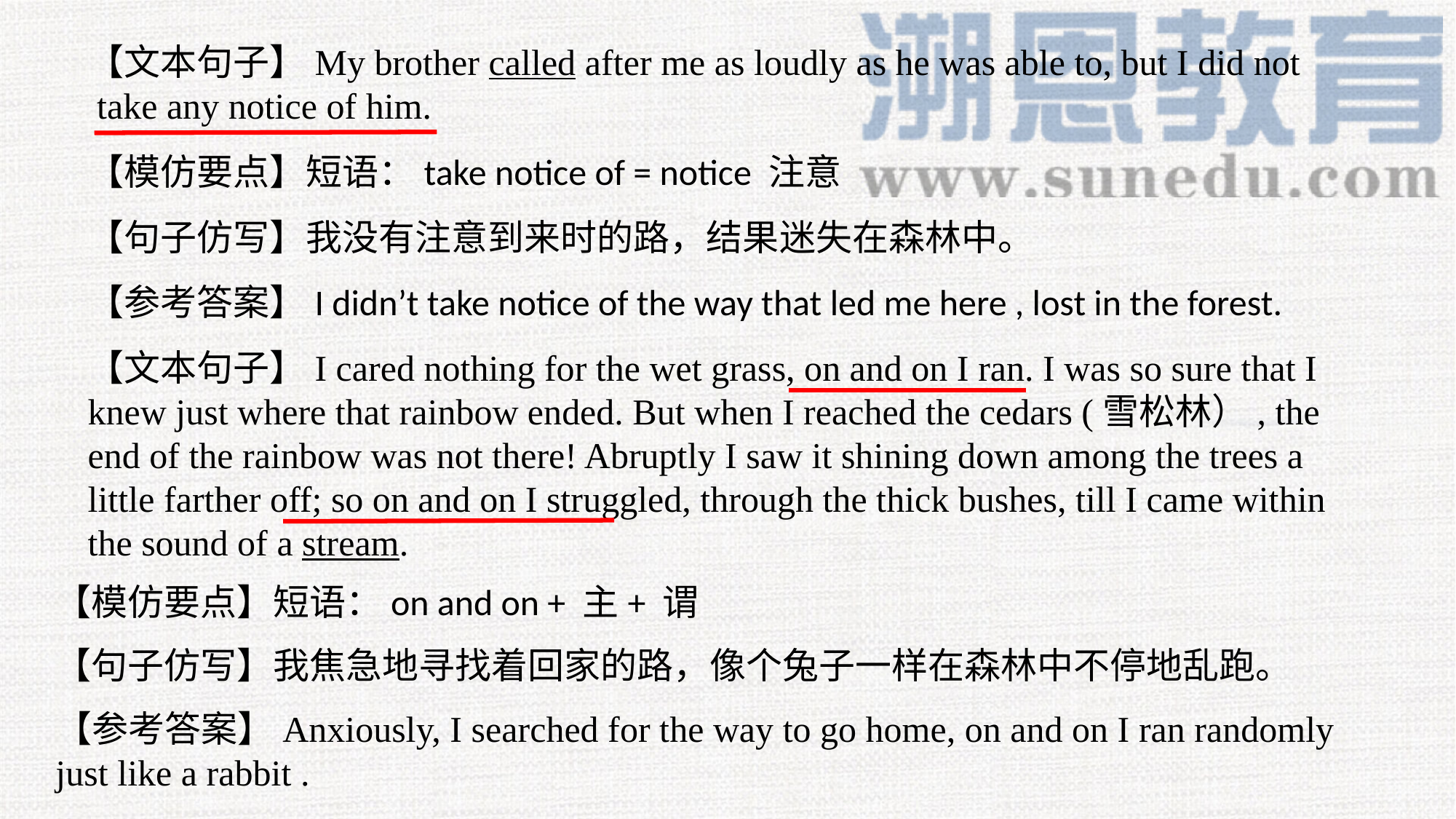

【文本句子】My brother called after me as loudly as he was able to, but I did not
 take any notice of him.
【模仿要点】短语：take notice of = notice 注意
【句子仿写】我没有注意到来时的路，结果迷失在森林中。
【参考答案】I didn’t take notice of the way that led me here , lost in the forest.
【文本句子】I cared nothing for the wet grass, on and on I ran. I was so sure that I knew just where that rainbow ended. But when I reached the cedars (雪松林）, the end of the rainbow was not there! Abruptly I saw it shining down among the trees a little farther off; so on and on I struggled, through the thick bushes, till I came within the sound of a stream.
【模仿要点】短语：on and on + 主+ 谓
【句子仿写】我焦急地寻找着回家的路，像个兔子一样在森林中不停地乱跑。
【参考答案】Anxiously, I searched for the way to go home, on and on I ran randomly just like a rabbit .